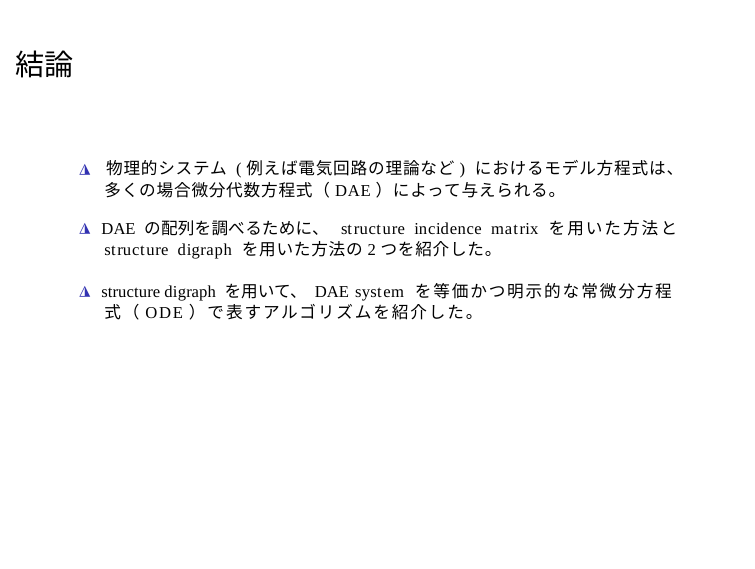

結論

◮  物理的システム (例えば電気回路の理論など) におけるモデル方程式は、多くの場合微分代数方程式（DAE）によって与えられる。

◮  DAE の配列を調べるために、  structure  incidence  matrix を用いた方法と structure  digraph を用いた方法の2つを紹介した。

◮  structure digraph を用いて、 DAE system を等価かつ明示的な常微分方程式（ODE）で表すアルゴリズムを紹介した。